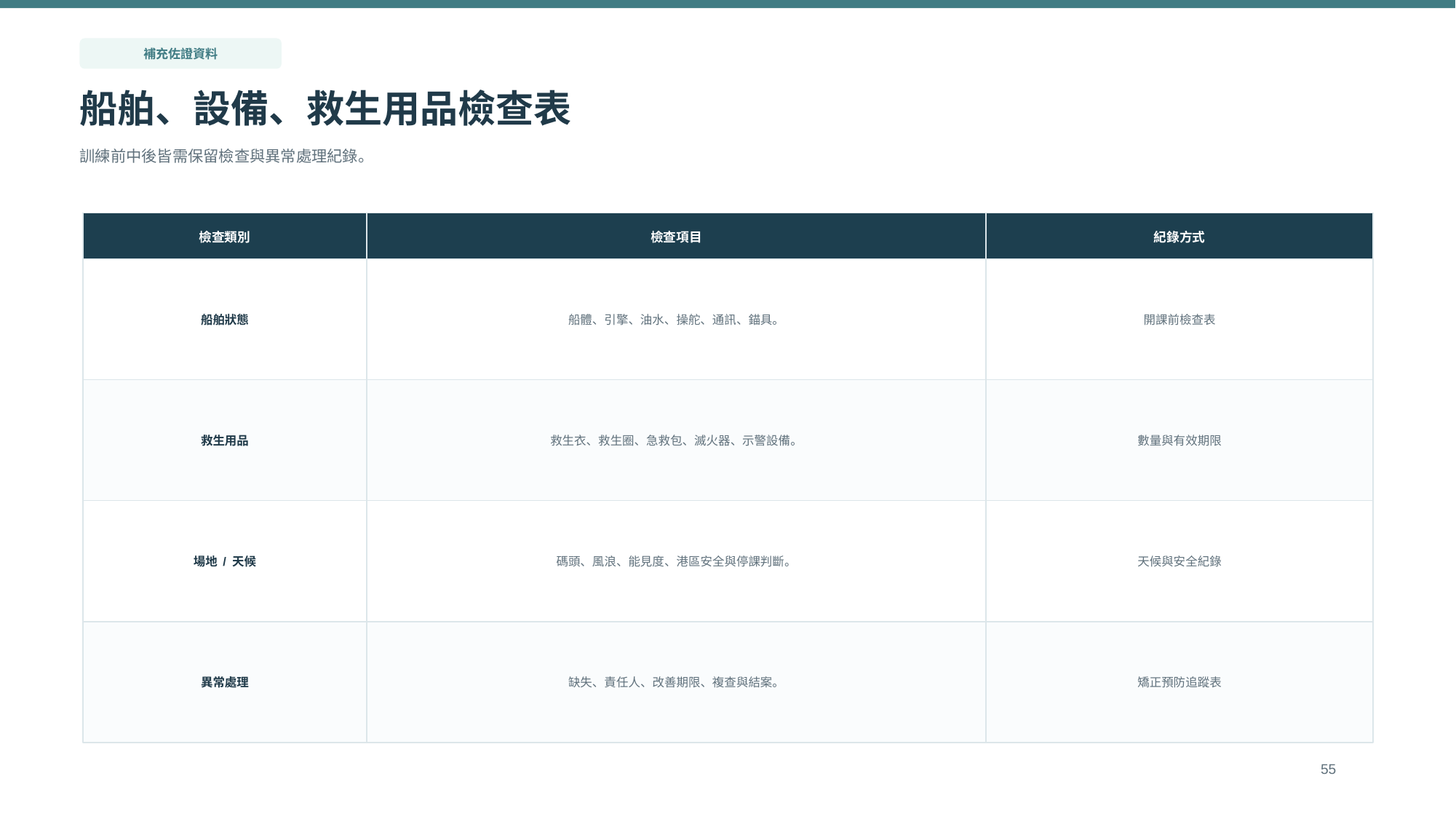

補充佐證資料
船舶、設備、救生用品檢查表
訓練前中後皆需保留檢查與異常處理紀錄。
檢查類別
檢查項目
紀錄方式
船舶狀態
船體、引擎、油水、操舵、通訊、錨具。
開課前檢查表
救生用品
救生衣、救生圈、急救包、滅火器、示警設備。
數量與有效期限
場地 / 天候
碼頭、風浪、能見度、港區安全與停課判斷。
天候與安全紀錄
異常處理
缺失、責任人、改善期限、複查與結案。
矯正預防追蹤表
55